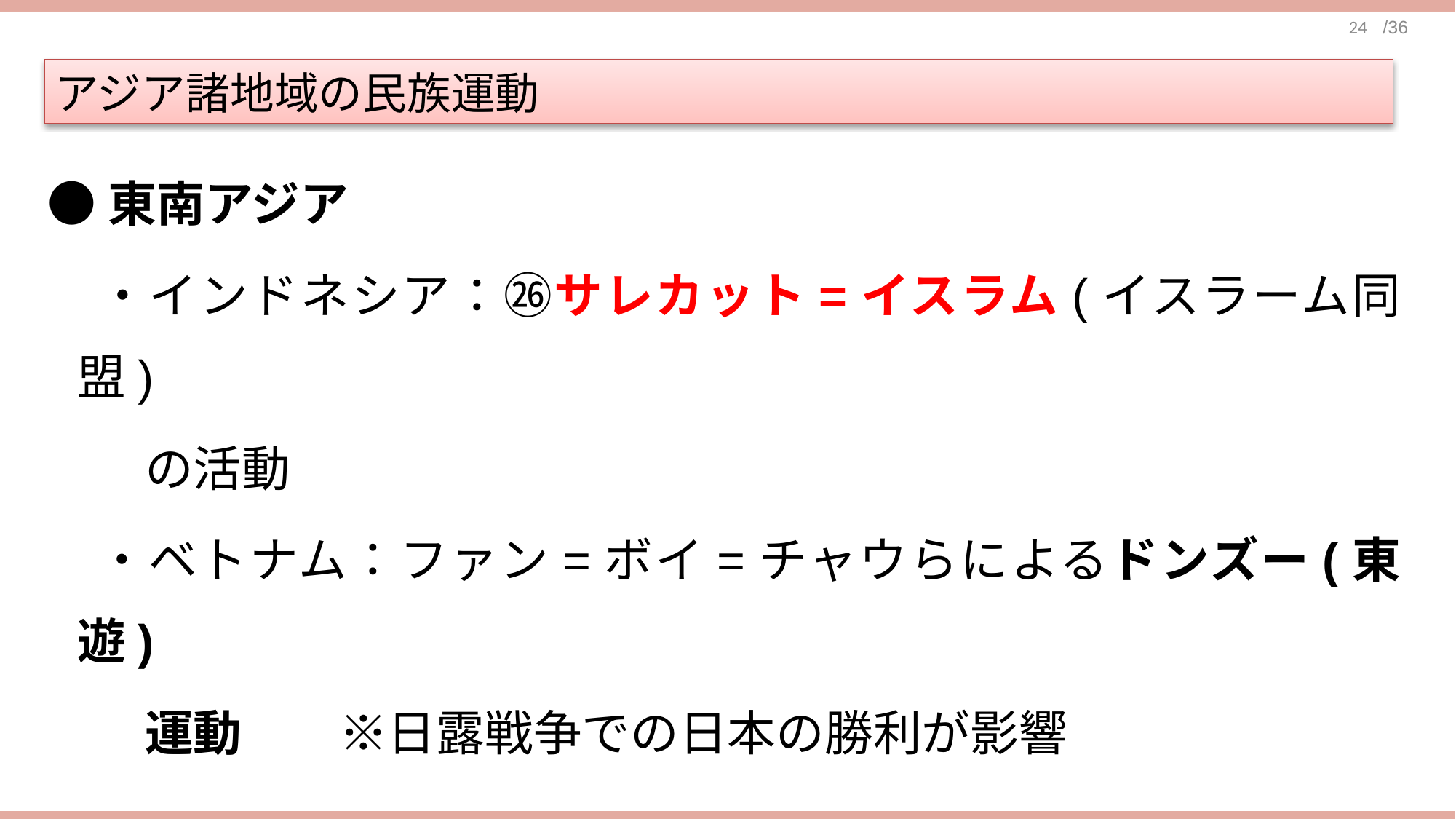

アジア諸地域の民族運動
●東南アジア
　・インドネシア：㉖サレカット=イスラム(イスラーム同盟)
　　の活動
　・ベトナム：ファン=ボイ=チャウらによるドンズー(東遊)
　　運動　　※日露戦争での日本の勝利が影響